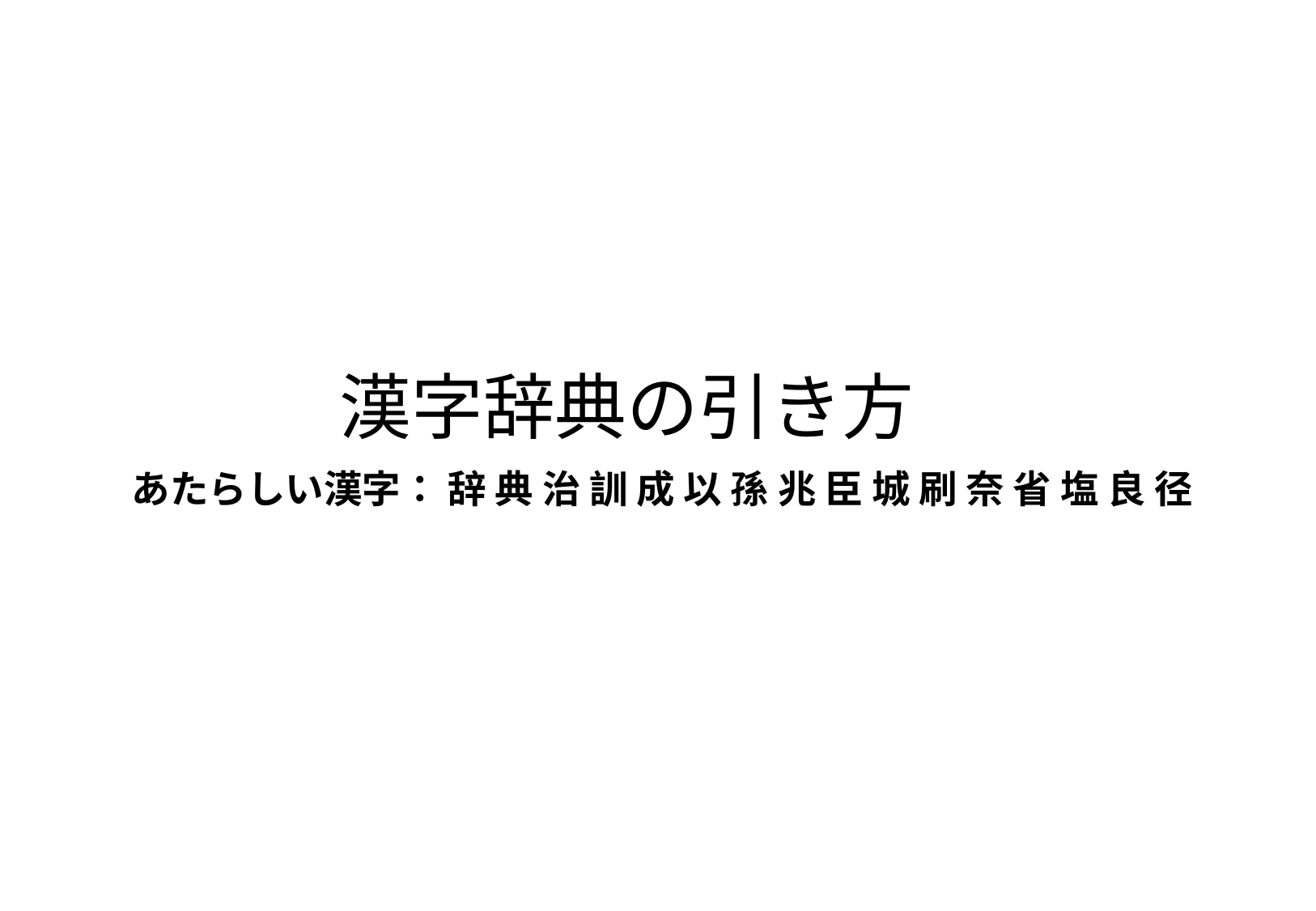

# 漢字辞典の引き方
あたらしい漢字： 辞 典 治 訓 成 以 孫 兆 臣 城 刷 奈 省 塩 良 径